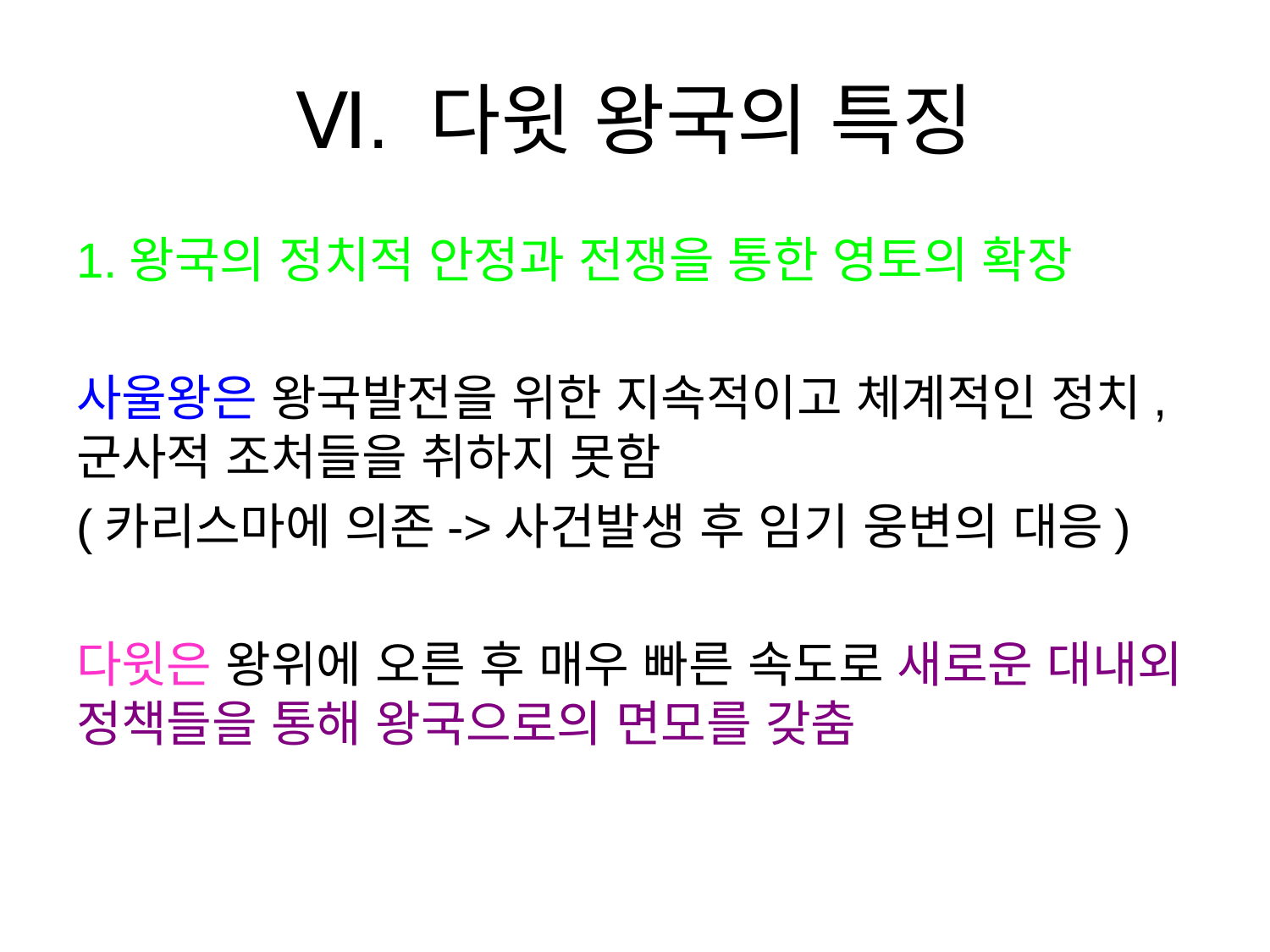

# Ⅵ. 다윗 왕국의 특징
1.왕국의 정치적 안정과 전쟁을 통한 영토의 확장

사울왕은 왕국발전을 위한 지속적이고 체계적인 정치, 군사적 조처들을 취하지 못함
(카리스마에 의존->사건발생 후 임기 웅변의 대응)

다윗은 왕위에 오른 후 매우 빠른 속도로 새로운 대내외 정책들을 통해 왕국으로의 면모를 갖춤